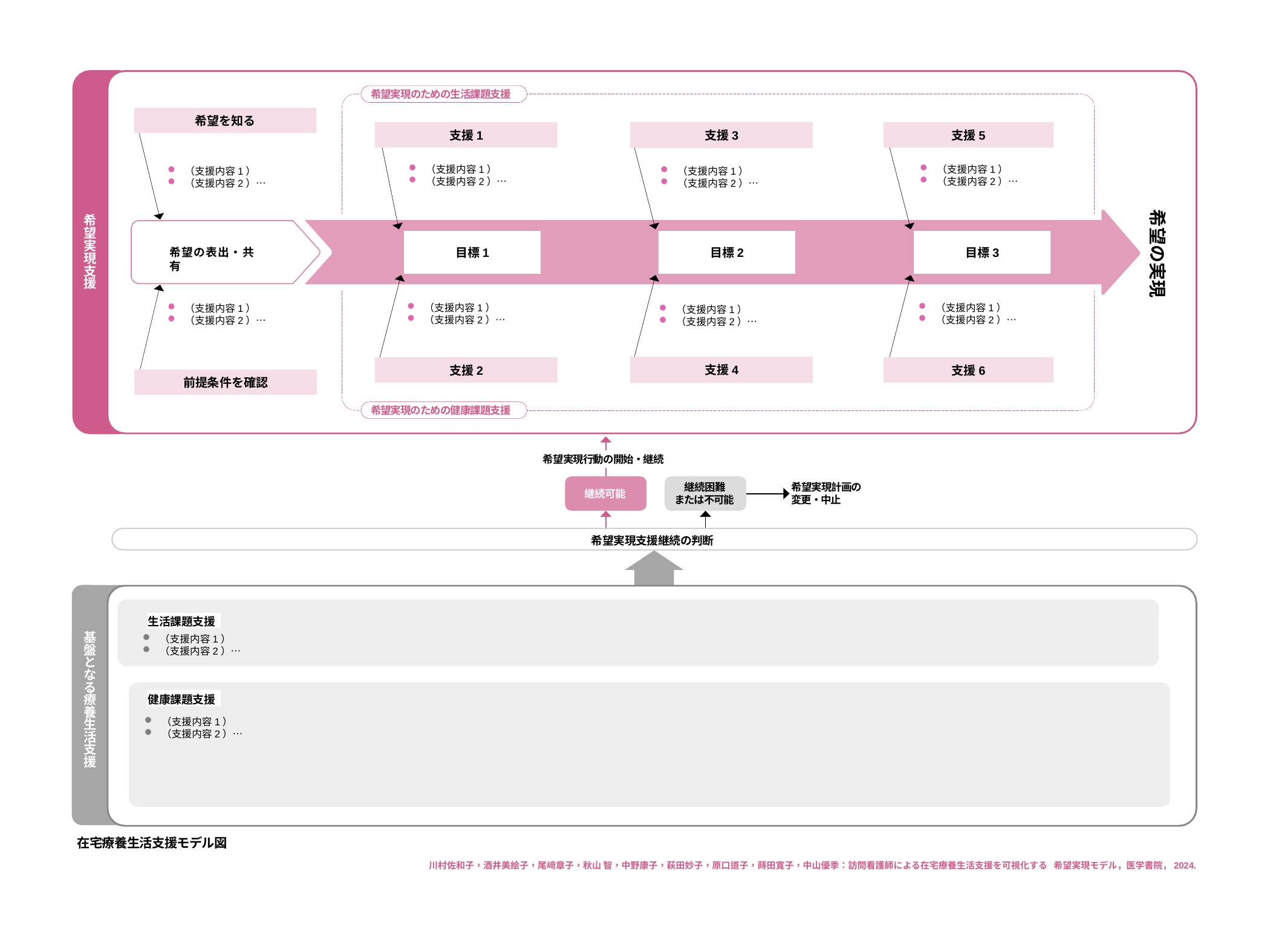

希望実現のための生活課題支援

希望を知る

希望の実現
支援3
支援1
支援5

（支援内容1）
（支援内容2）…
（支援内容1）
（支援内容2）…
（支援内容1）
（支援内容2）…
（支援内容1）
（支援内容2）…

希望実現支援

目標2
目標3
目標1
希望の表出•共有

（支援内容1）
（支援内容2）…
（支援内容1）
（支援内容2）…
（支援内容1）
（支援内容2）…
（支援内容1）
（支援内容2）…
支援4
支援2
支援6
前提条件を確認

希望実現のための健康課題支援

希望実現行動の開始・継続

継続困難 または不可能
希望実現計画の変更・中止
継続可能

希望実現支援継続の判断

生活課題支援
基盤となる療養生活支援
（支援内容1）
（支援内容2）…

健康課題支援
（支援内容1）
（支援内容2）…
在宅療養生活支援モデル図
川村佐和子，酒井美絵子，尾﨑章子，秋山 智，中野康子，萩田妙子，原口道子，蒔田寛子，中山優季：訪問看護師による在宅療養生活支援を可視化する   希望実現モデル，医学書院，2024.